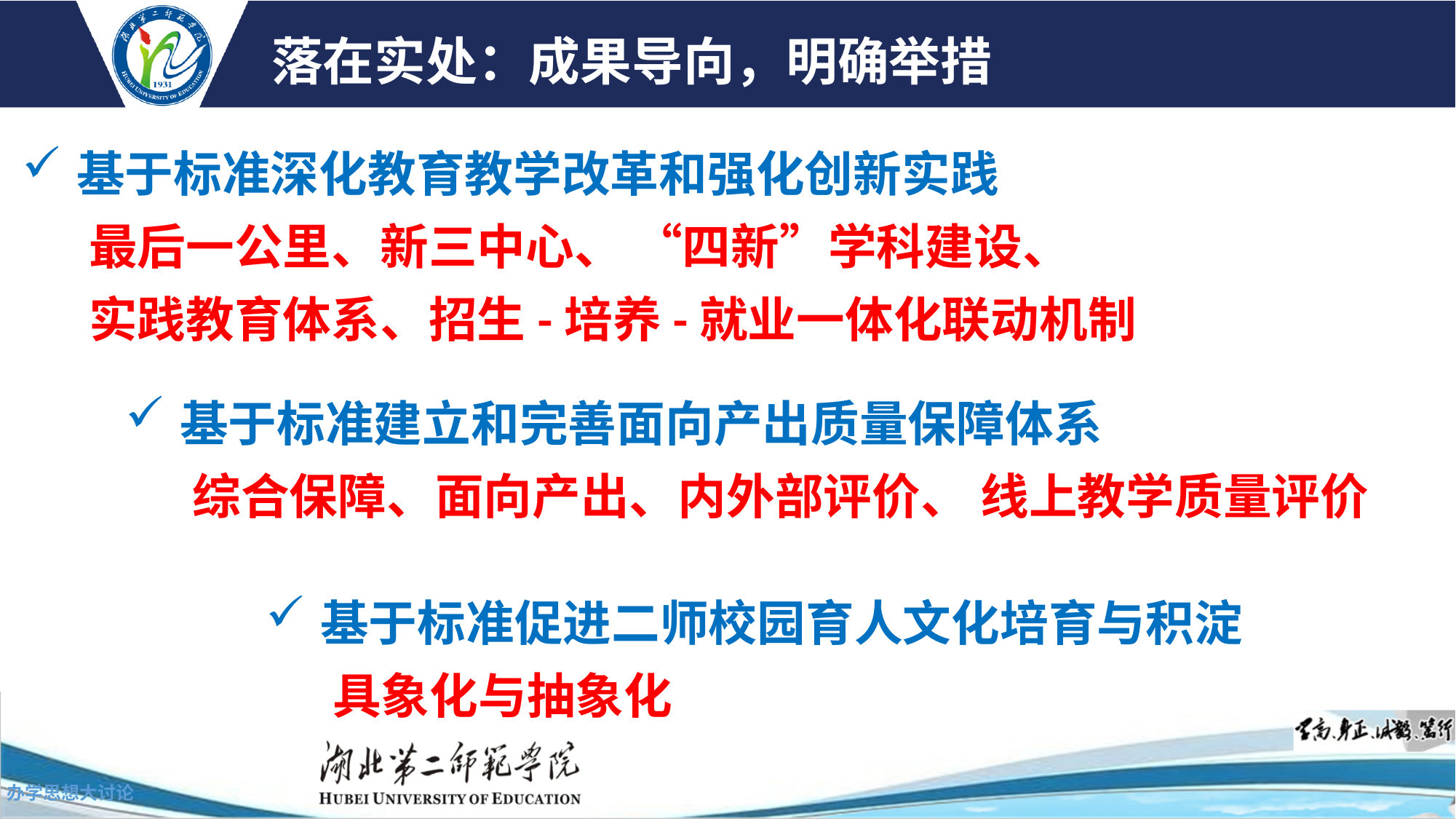

落在实处：成果导向，明确举措
基于标准深化教育教学改革和强化创新实践
     最后一公里、新三中心、 “四新”学科建设、
     实践教育体系、招生-培养-就业一体化联动机制

基于标准建立和完善面向产出质量保障体系
     综合保障、面向产出、内外部评价、 线上教学质量评价
基于标准促进二师校园育人文化培育与积淀
     具象化与抽象化